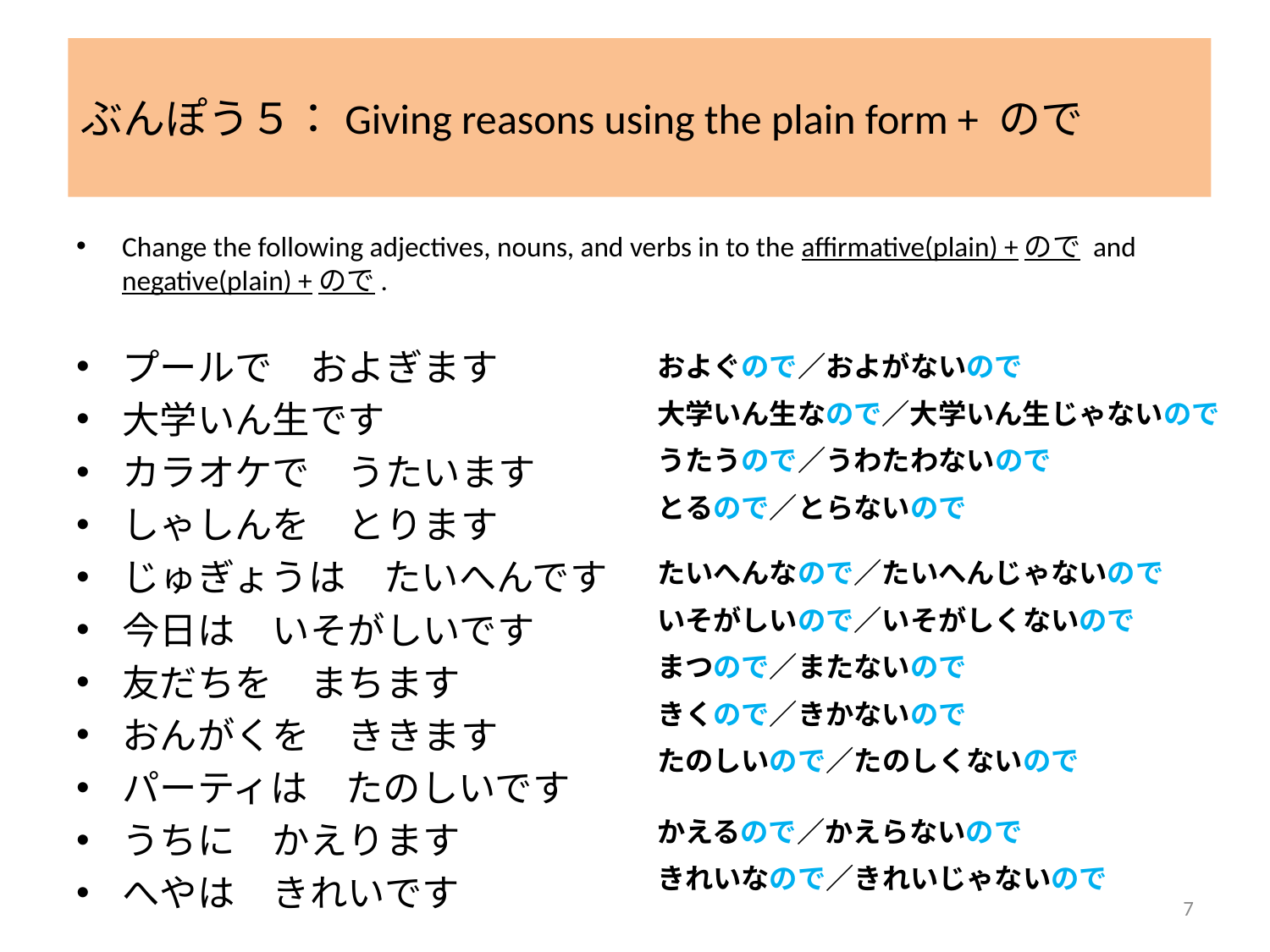

# ぶんぽう５：Giving reasons using the plain form + ので
Change the following adjectives, nouns, and verbs in to the affirmative(plain) +ので and negative(plain) +ので.

プールで　およぎます
大学いん生です
カラオケで　うたいます
しゃしんを　とります
じゅぎょうは　たいへんです
今日は　いそがしいです
友だちを　まちます
おんがくを　ききます
パーティは　たのしいです
うちに　かえります
へやは　きれいです

およぐので／およがないので
大学いん生なので／大学いん生じゃないので
うたうので／うわたわないので
とるので／とらないので
たいへんなので／たいへんじゃないので
いそがしいので／いそがしくないので
まつので／またないので
きくので／きかないので
たのしいので／たのしくないので
かえるので／かえらないので
きれいなので／きれいじゃないので
7